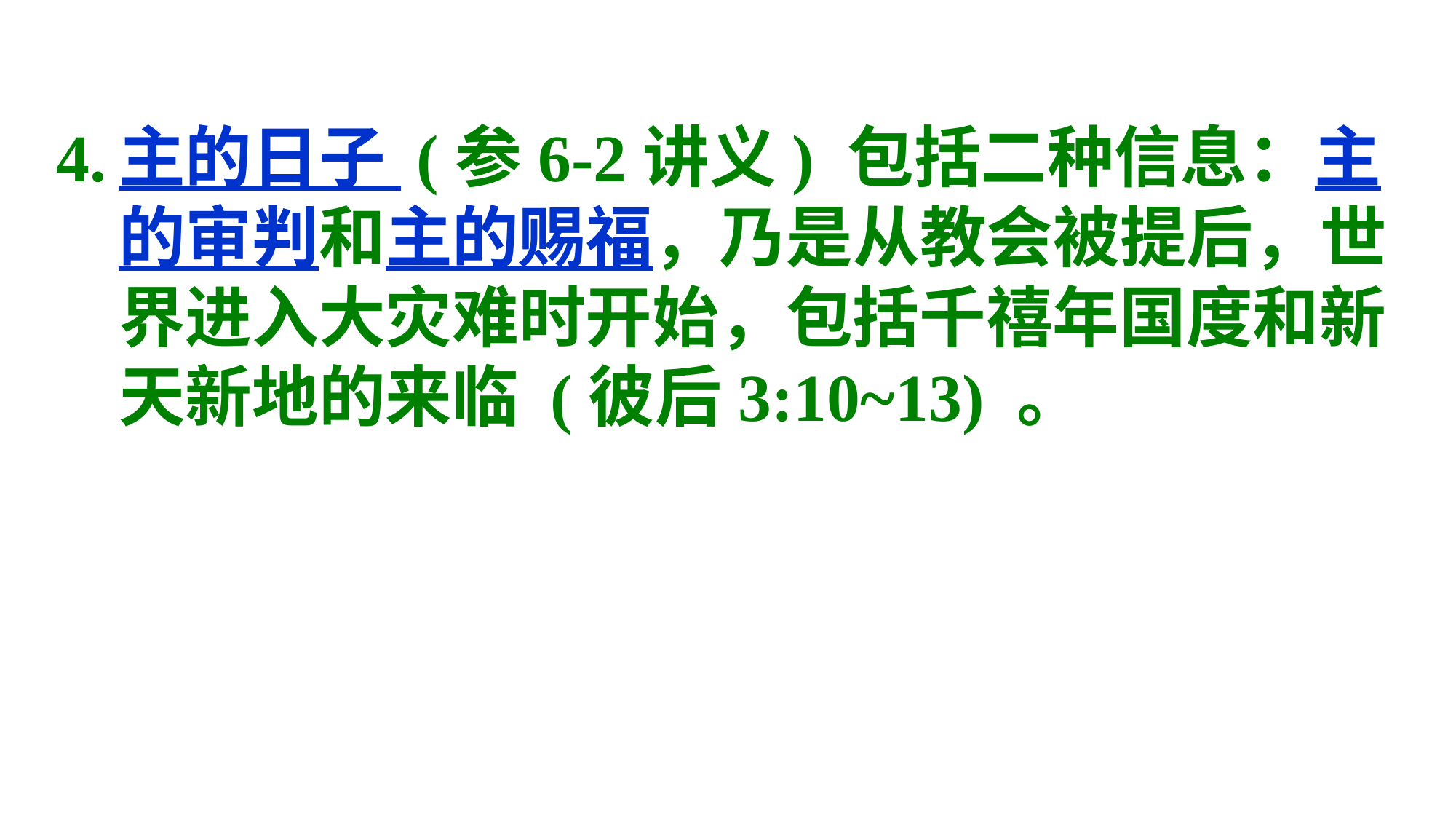

4.	主的日子 (参6-2讲义) 包括二种信息：主的审判和主的赐福，乃是从教会被提后，世界进入大灾难时开始，包括千禧年国度和新天新地的来临 (彼后3:10~13) 。